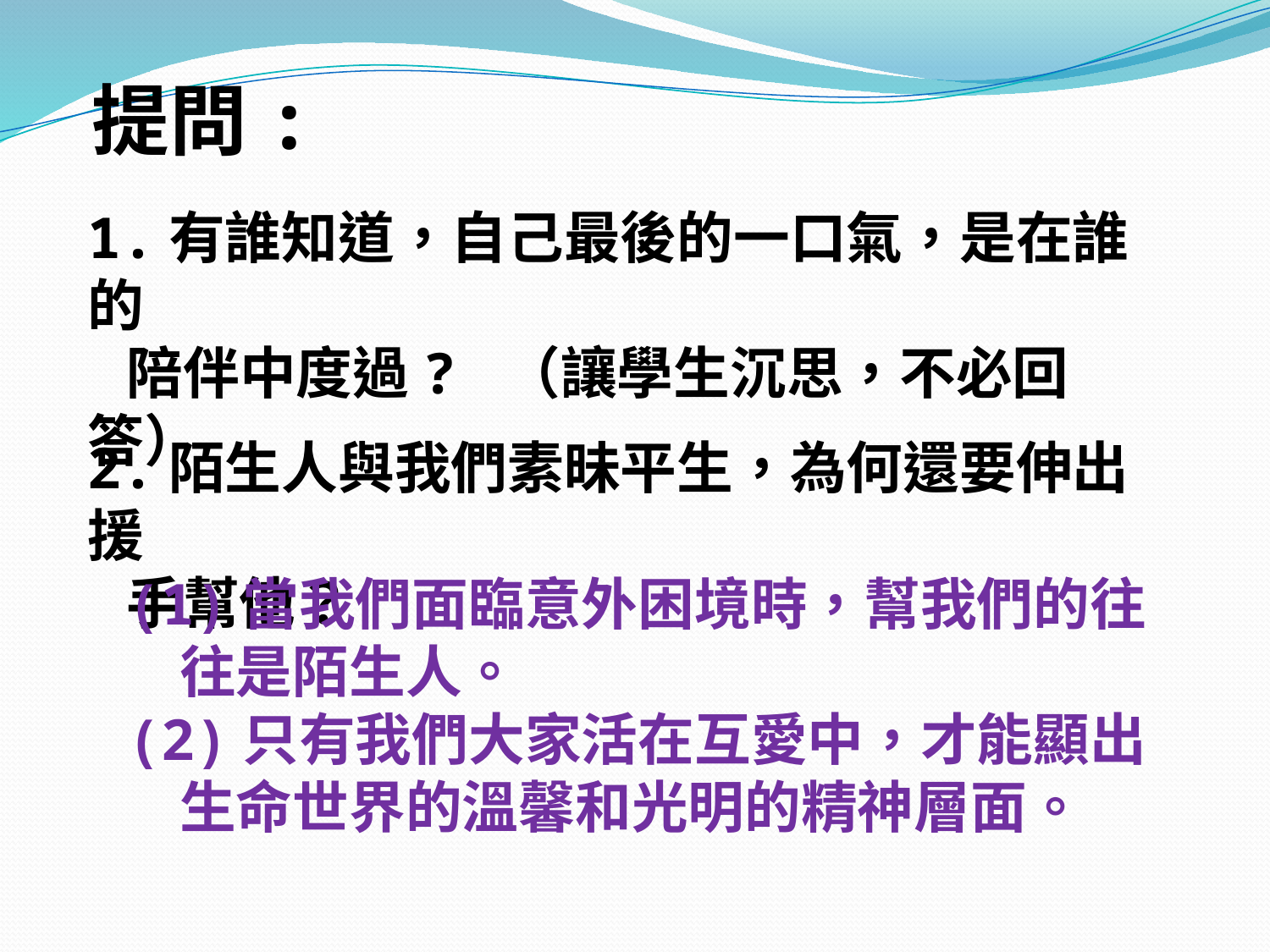

提問:
1.有誰知道，自己最後的一口氣，是在誰的
  陪伴中度過? （讓學生沉思，不必回答）
2.陌生人與我們素昧平生，為何還要伸出援
  手幫他？
(1)當我們面臨意外困境時，幫我們的往
   往是陌生人。
(2)只有我們大家活在互愛中，才能顯出
   生命世界的溫馨和光明的精神層面。